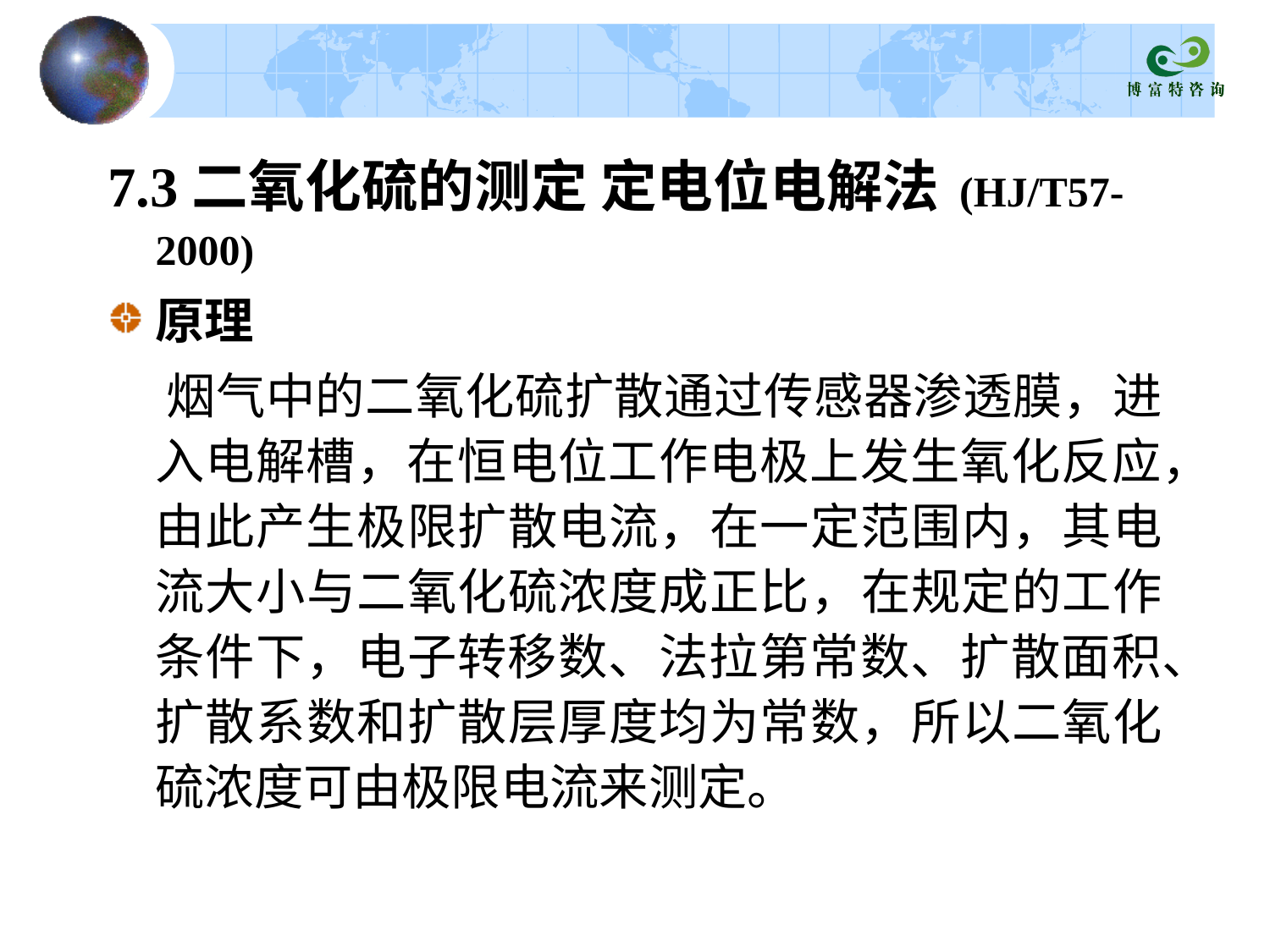

7.3二氧化硫的测定 定电位电解法 (HJ/T57-2000)
原理
    烟气中的二氧化硫扩散通过传感器渗透膜，进入电解槽，在恒电位工作电极上发生氧化反应，由此产生极限扩散电流，在一定范围内，其电流大小与二氧化硫浓度成正比，在规定的工作条件下，电子转移数、法拉第常数、扩散面积、扩散系数和扩散层厚度均为常数，所以二氧化硫浓度可由极限电流来测定。